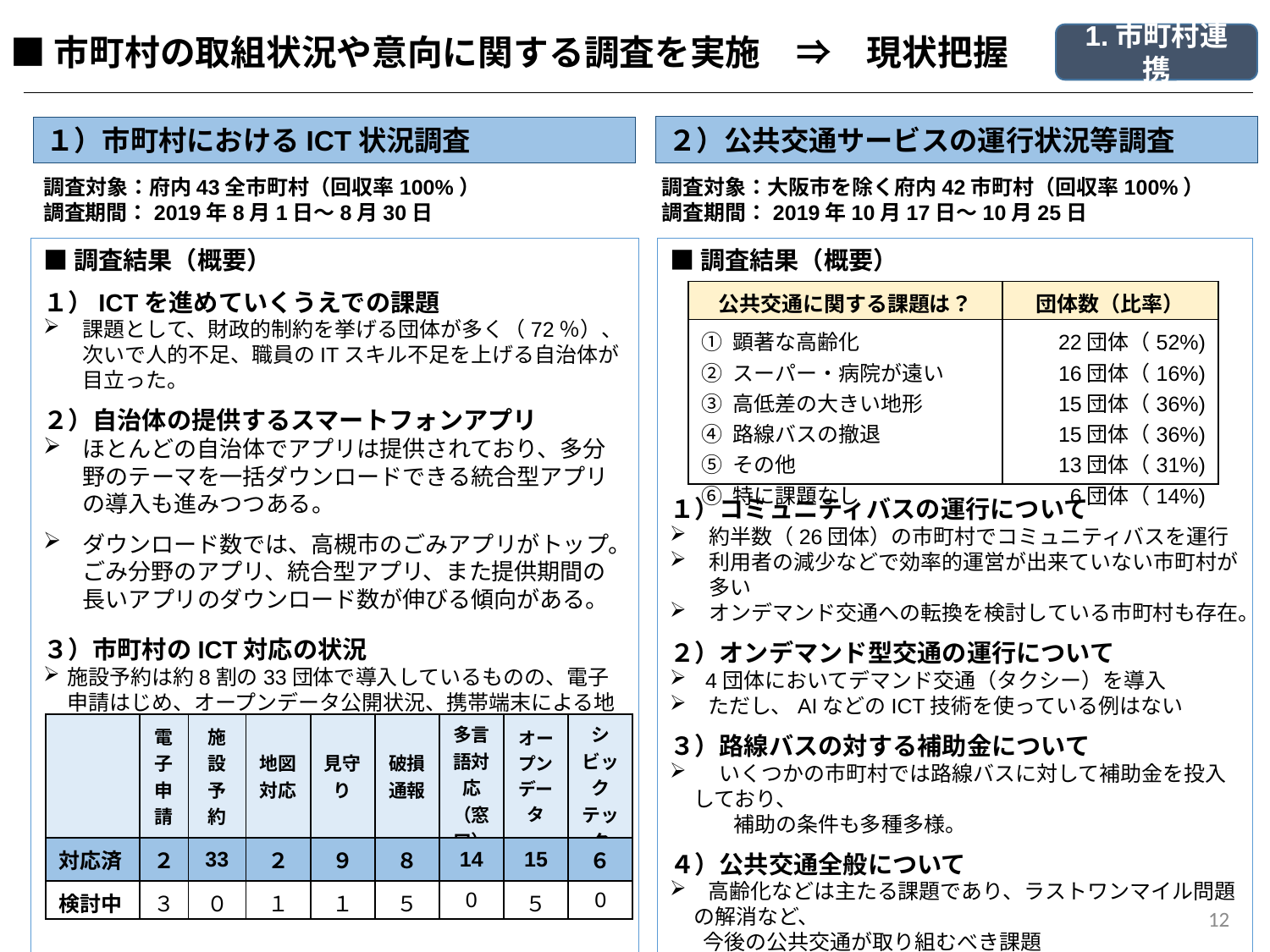

■市町村の取組状況や意向に関する調査を実施　⇒　現状把握
1.市町村連携
２）公共交通サービスの運行状況等調査
１）市町村におけるICT状況調査
調査対象：大阪市を除く府内42市町村（回収率100%）
調査期間：2019年10月17日～10月25日
調査対象：府内43全市町村（回収率100%）
調査期間：2019年8月1日～8月30日
■調査結果（概要）

１）ICTを進めていくうえでの課題
課題として、財政的制約を挙げる団体が多く（72％）、次いで人的不足、職員のITスキル不足を上げる自治体が目立った。

２）自治体の提供するスマートフォンアプリ
ほとんどの自治体でアプリは提供されており、多分野のテーマを一括ダウンロードできる統合型アプリの導入も進みつつある。

ダウンロード数では、高槻市のごみアプリがトップ。ごみ分野のアプリ、統合型アプリ、また提供期間の長いアプリのダウンロード数が伸びる傾向がある。

３）市町村のICT対応の状況
施設予約は約8割の33団体で導入しているものの、電子申請はじめ、オープンデータ公開状況、携帯端末による地図情報提供などほとんどの自治体では対応できていない状況が明らかになった。

■調査結果（概要）

１）コミュニティバスの運行について
約半数（26団体）の市町村でコミュニティバスを運行
利用者の減少などで効率的運営が出来ていない市町村が多い
オンデマンド交通への転換を検討している市町村も存在。

２）オンデマンド型交通の運行について
  4団体においてデマンド交通（タクシー）を導入
  ただし、AIなどのICT技術を使っている例はない

３）路線バスの対する補助金について
　 いくつかの市町村では路線バスに対して補助金を投入しており、
　　　補助の条件も多種多様。

４）公共交通全般について
  高齢化などは主たる課題であり、ラストワンマイル問題の解消など、
  今後の公共交通が取り組むべき課題
  路線バスの運転手不足問題も多くあり、自動運転やAIシステム
  へのニーズも一定存在
| 公共交通に関する課題は？ | 団体数（比率） |
| --- | --- |
| ① 顕著な高齢化 ② スーパー・病院が遠い ③ 高低差の大きい地形 ④ 路線バスの撤退 ⑤ その他 ⑥ 特に課題なし | 22団体（52%) 16団体（16%) 15団体（36%) 15団体（36%) 13団体（31%) 6団体（14%) |
|  | 電子申請 | 施設予約 | 地図対応 | 見守り | 破損通報 | 多言語対応（窓口） | オープンデータ | シビックテック |
| --- | --- | --- | --- | --- | --- | --- | --- | --- |
| 対応済 | ２ | 33 | ２ | ９ | ８ | 14 | 15 | ６ |
| 検討中 | ３ | ０ | １ | １ | ５ | 0 | ５ | 0 |
12